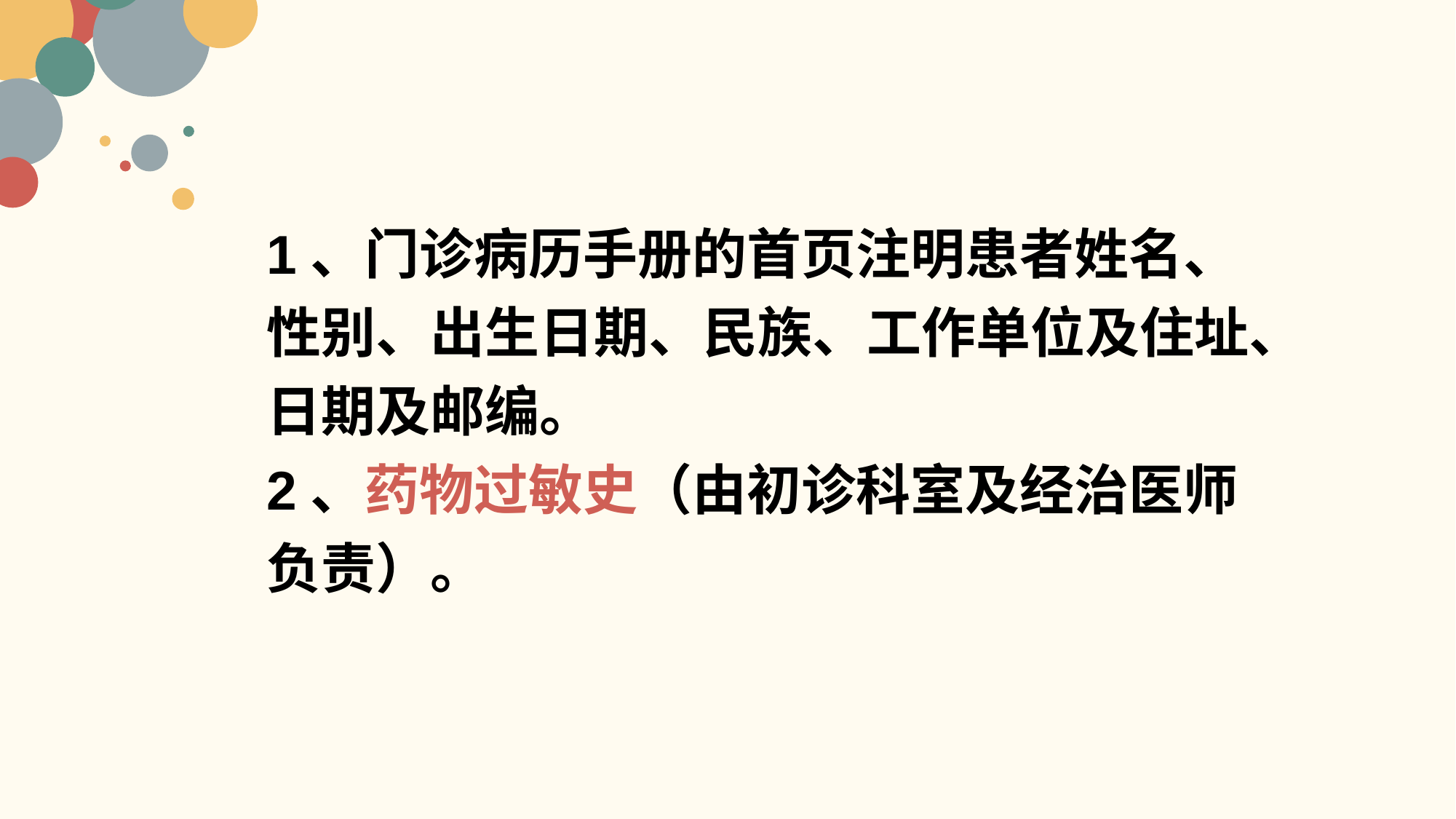

1、门诊病历手册的首页注明患者姓名、性别、出生日期、民族、工作单位及住址、日期及邮编。
2、药物过敏史（由初诊科室及经治医师负责）。